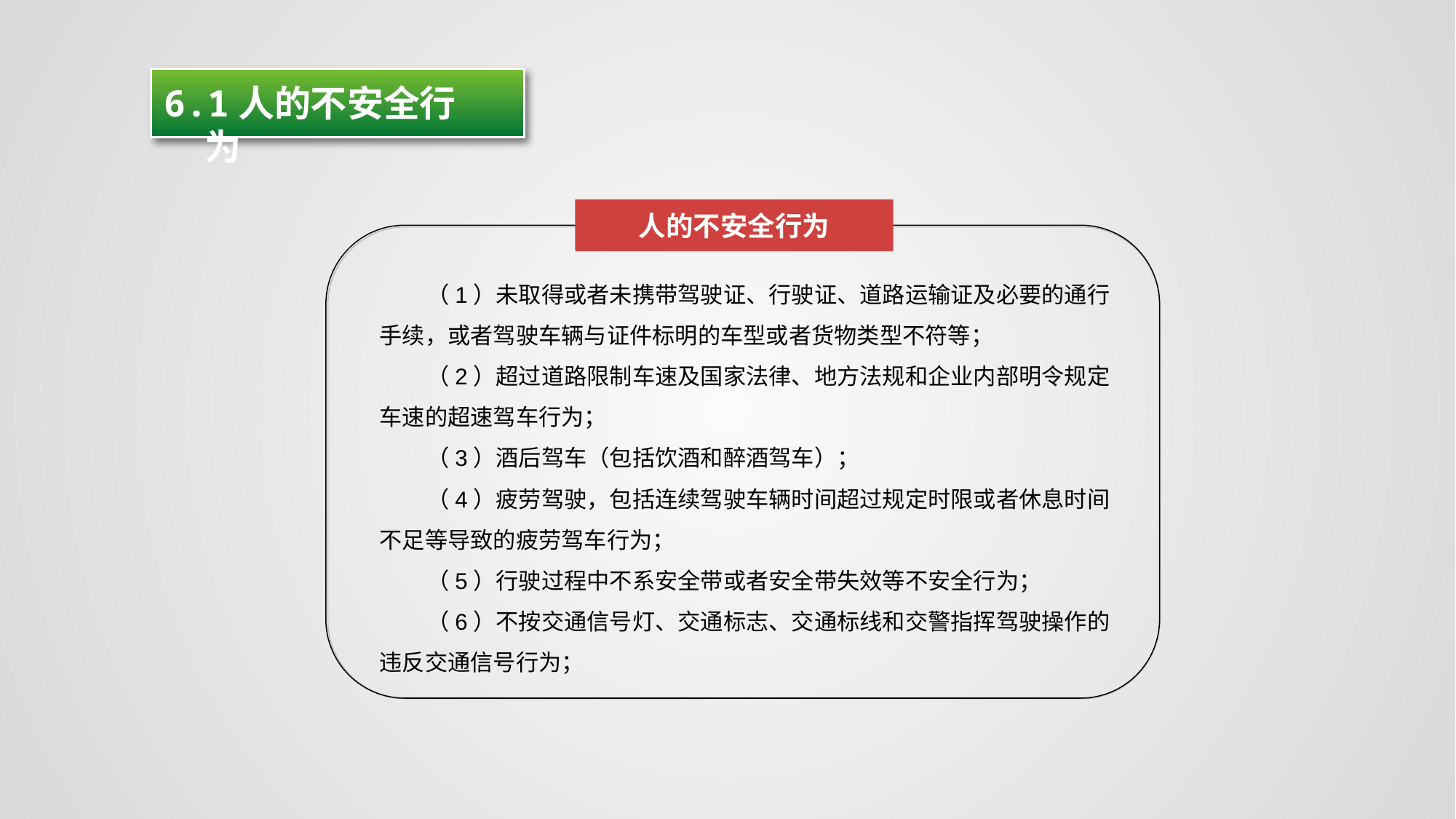

6.1人的不安全行为
人的不安全行为

（1）未取得或者未携带驾驶证、行驶证、道路运输证及必要的通行手续，或者驾驶车辆与证件标明的车型或者货物类型不符等；
（2）超过道路限制车速及国家法律、地方法规和企业内部明令规定车速的超速驾车行为；
（3）酒后驾车（包括饮酒和醉酒驾车）；
（4）疲劳驾驶，包括连续驾驶车辆时间超过规定时限或者休息时间不足等导致的疲劳驾车行为；
（5）行驶过程中不系安全带或者安全带失效等不安全行为；
（6）不按交通信号灯、交通标志、交通标线和交警指挥驾驶操作的违反交通信号行为；